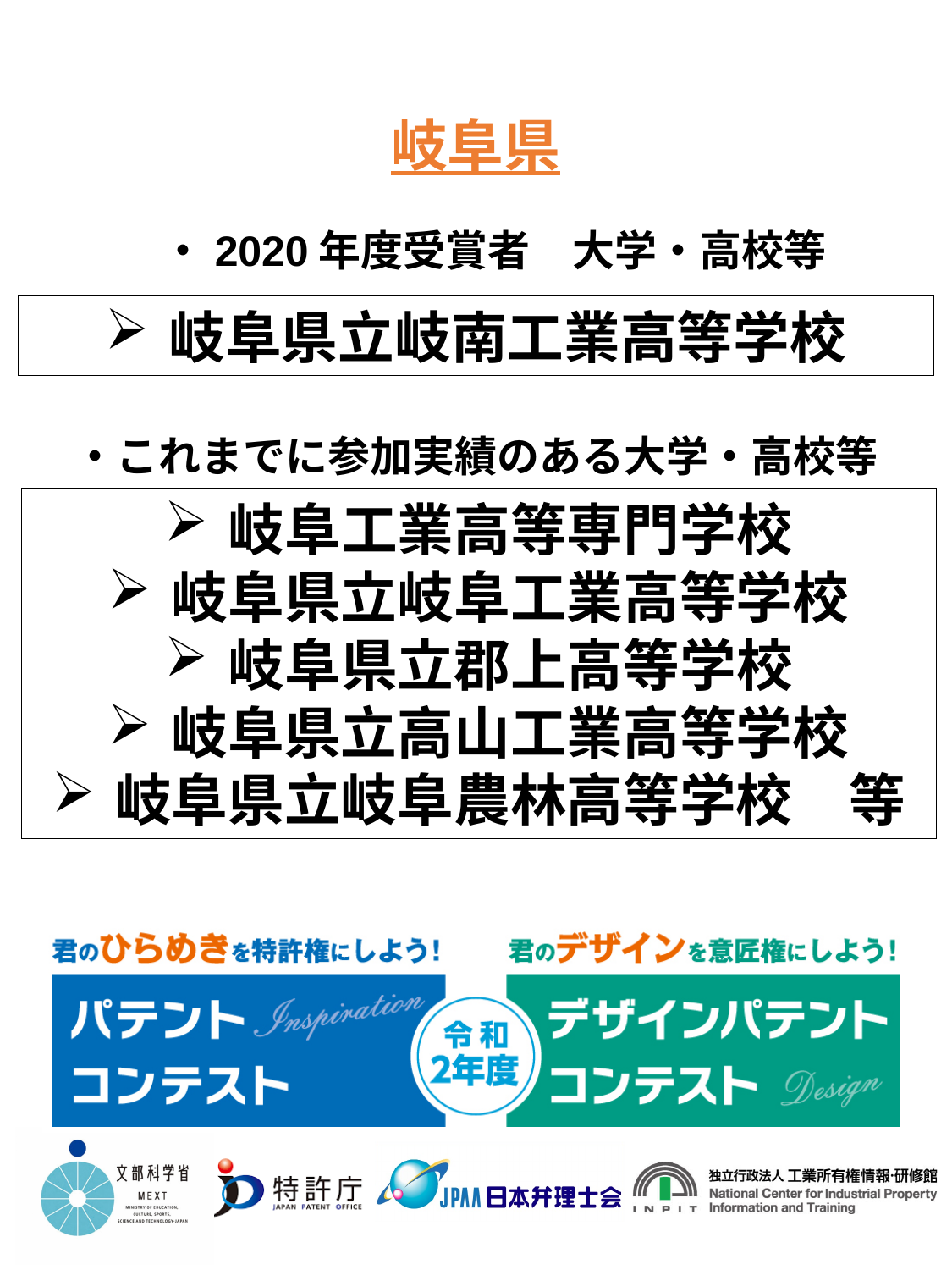

岐阜県
・2020年度受賞者　大学・高校等
岐阜県立岐南工業高等学校
・これまでに参加実績のある大学・高校等
岐阜工業高等専門学校
岐阜県立岐阜工業高等学校
岐阜県立郡上高等学校
岐阜県立高山工業高等学校
岐阜県立岐阜農林高等学校　等